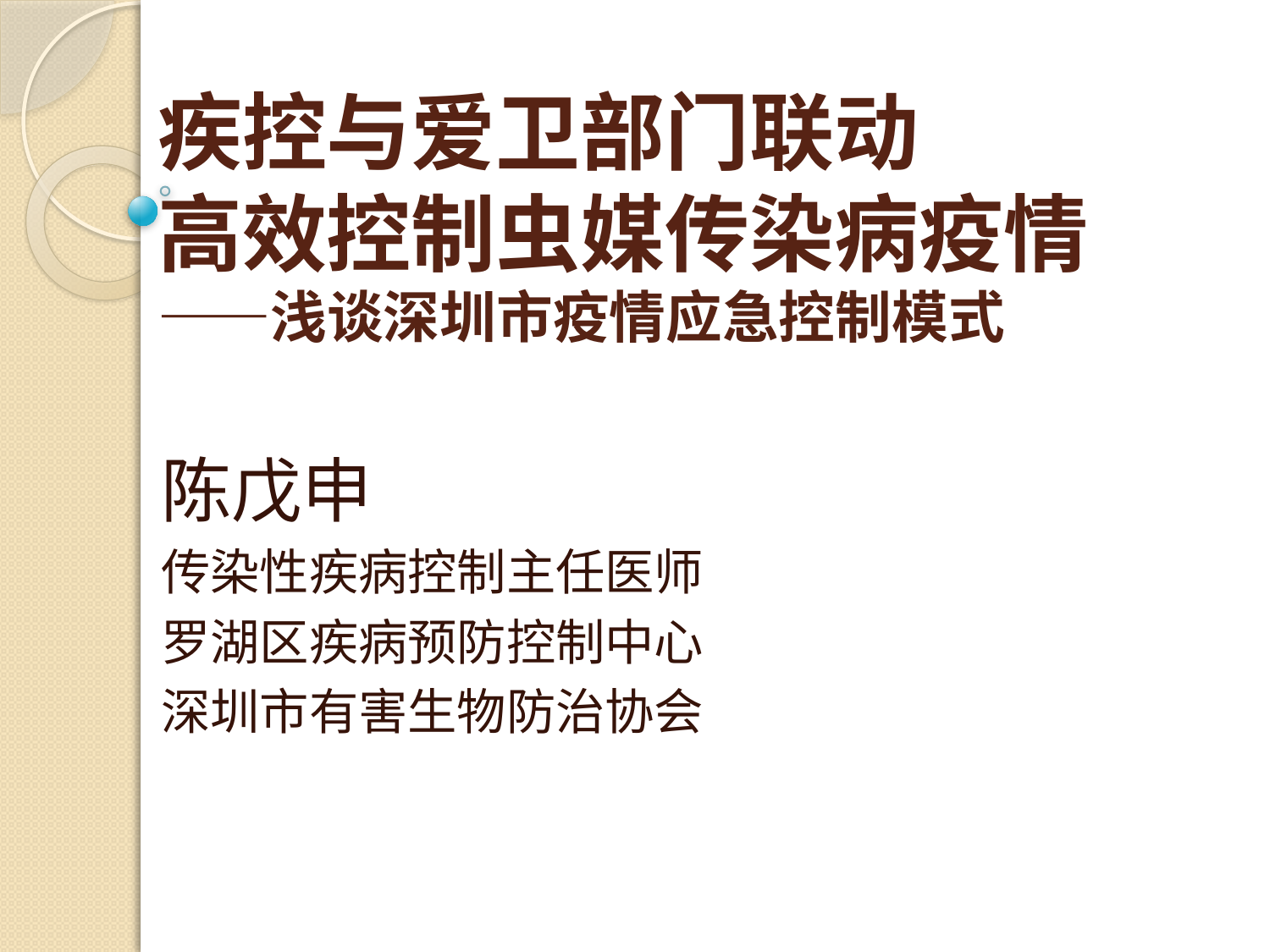

# 疾控与爱卫部门联动 高效控制虫媒传染病疫情 ——浅谈深圳市疫情应急控制模式
陈戊申
传染性疾病控制主任医师
罗湖区疾病预防控制中心
深圳市有害生物防治协会